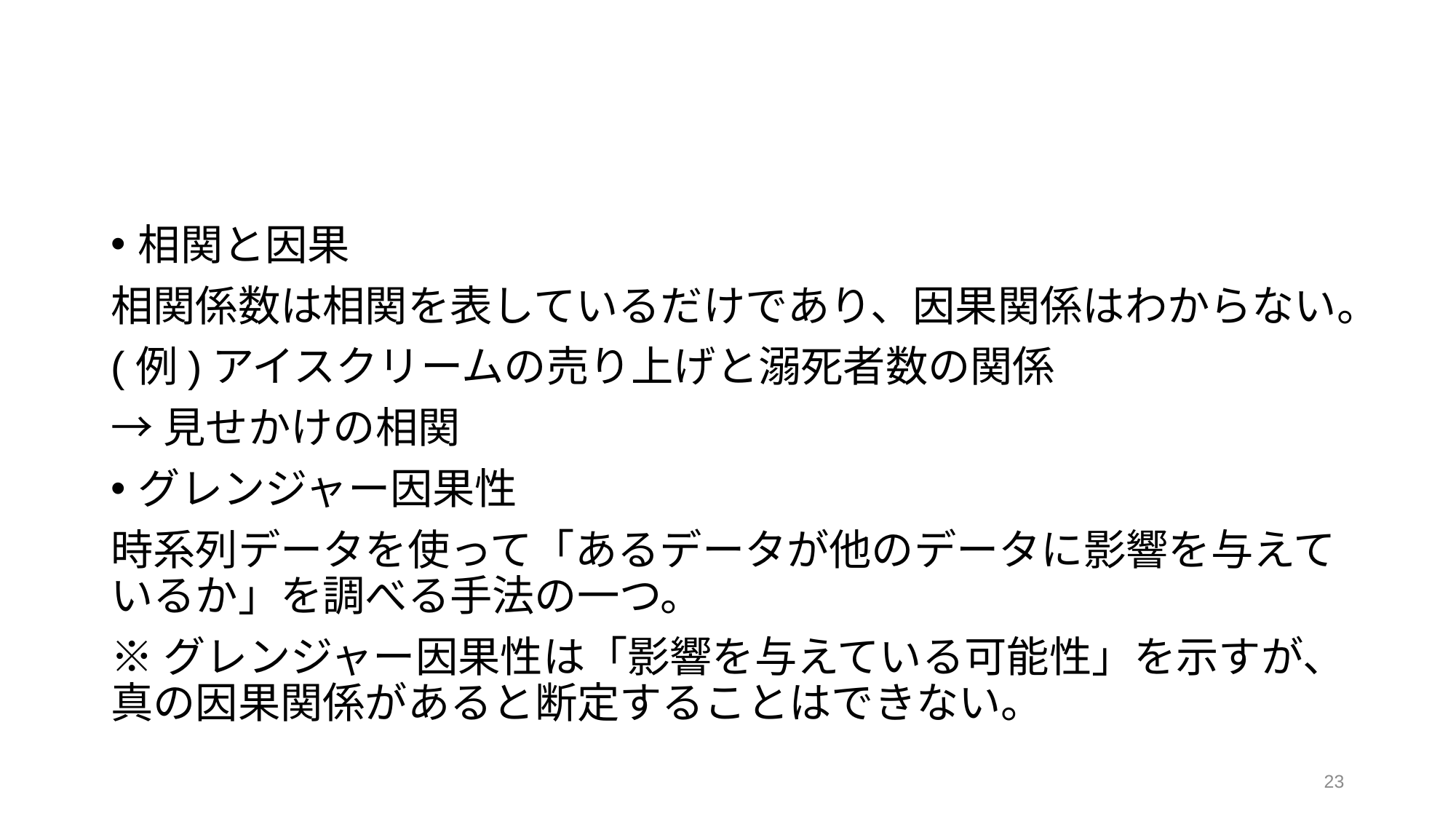

#
相関と因果
相関係数は相関を表しているだけであり、因果関係はわからない。
(例)アイスクリームの売り上げと溺死者数の関係
→見せかけの相関
グレンジャー因果性
時系列データを使って「あるデータが他のデータに影響を与えているか」を調べる手法の一つ。
※グレンジャー因果性は「影響を与えている可能性」を示すが、真の因果関係があると断定することはできない。
23